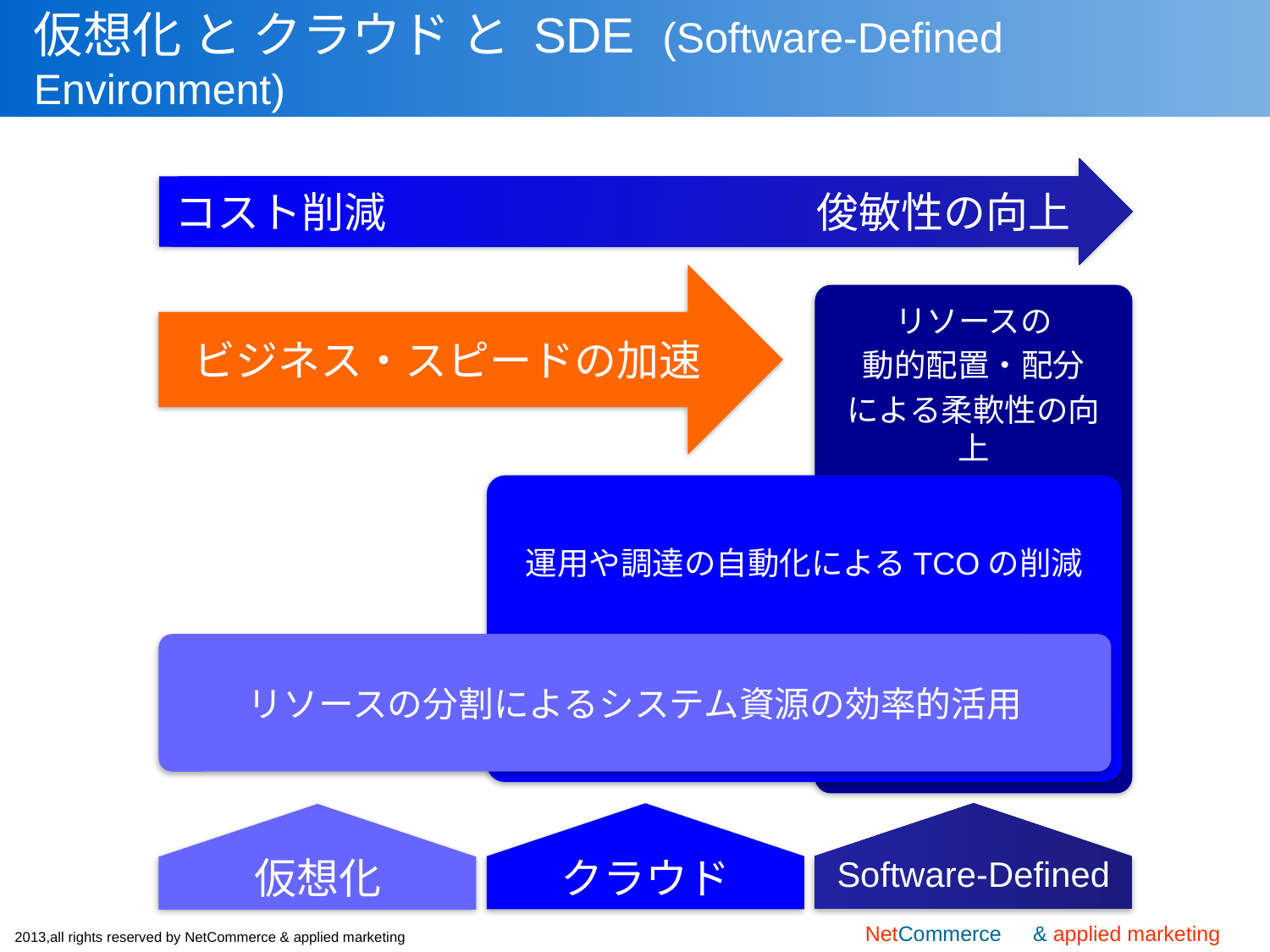

# 仮想化 と クラウド と SDE  (Software-Defined Environment)

コスト削減
俊敏性の向上
ビジネス・スピードの加速

リソースの
動的配置・配分
による柔軟性の向上

運用や調達の自動化によるTCOの削減

リソースの分割によるシステム資源の効率的活用

仮想化
クラウド
Software-Defined